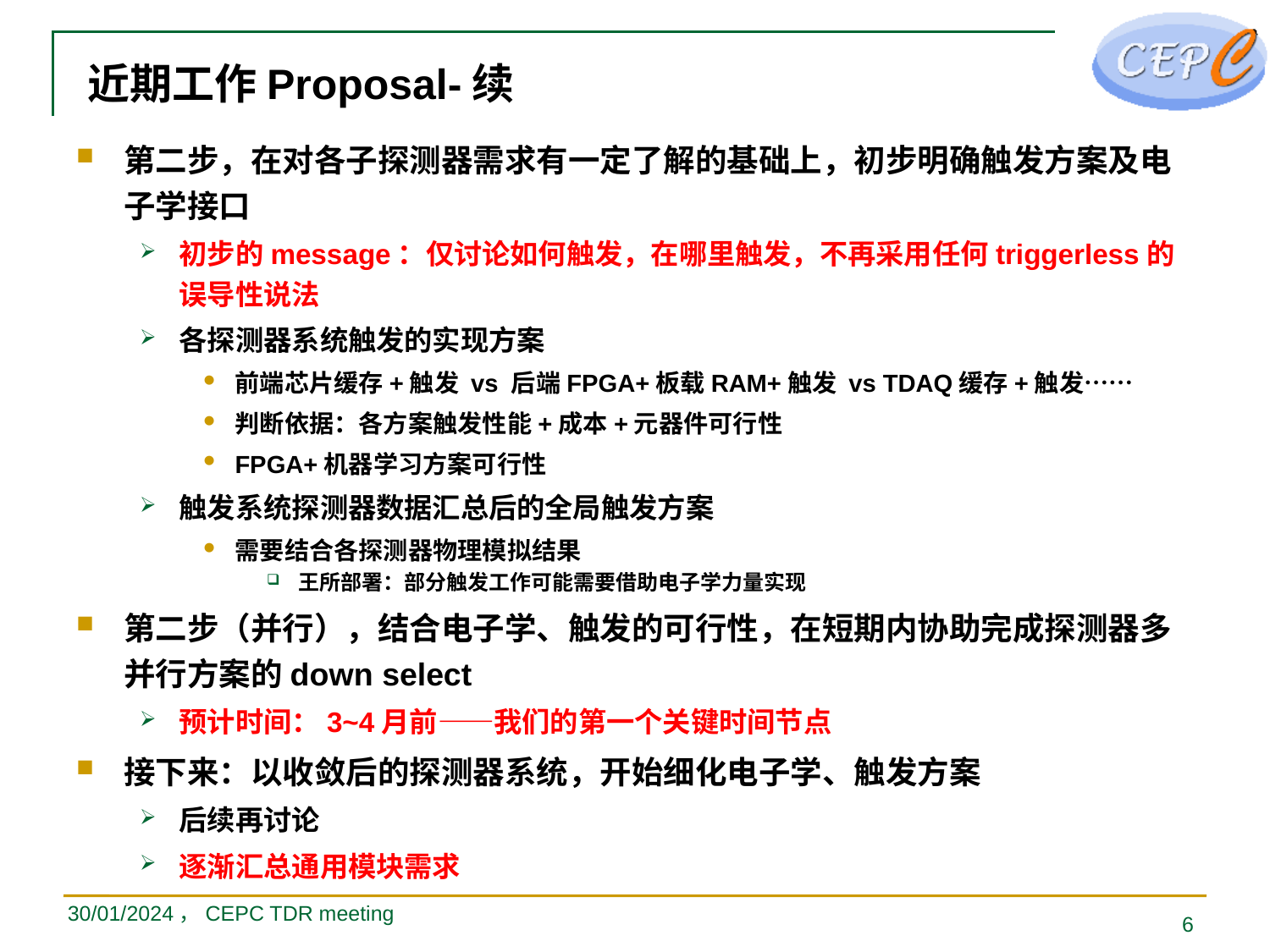

# 近期工作Proposal-续
第二步，在对各子探测器需求有一定了解的基础上，初步明确触发方案及电子学接口
初步的message：仅讨论如何触发，在哪里触发，不再采用任何triggerless的误导性说法
各探测器系统触发的实现方案
前端芯片缓存+触发 vs 后端FPGA+板载RAM+触发 vs TDAQ缓存+触发……
判断依据：各方案触发性能+成本+元器件可行性
FPGA+机器学习方案可行性
触发系统探测器数据汇总后的全局触发方案
需要结合各探测器物理模拟结果
王所部署：部分触发工作可能需要借助电子学力量实现
第二步（并行），结合电子学、触发的可行性，在短期内协助完成探测器多并行方案的down select
预计时间：3~4月前——我们的第一个关键时间节点
接下来：以收敛后的探测器系统，开始细化电子学、触发方案
后续再讨论
逐渐汇总通用模块需求
30/01/2024，CEPC TDR meeting
6